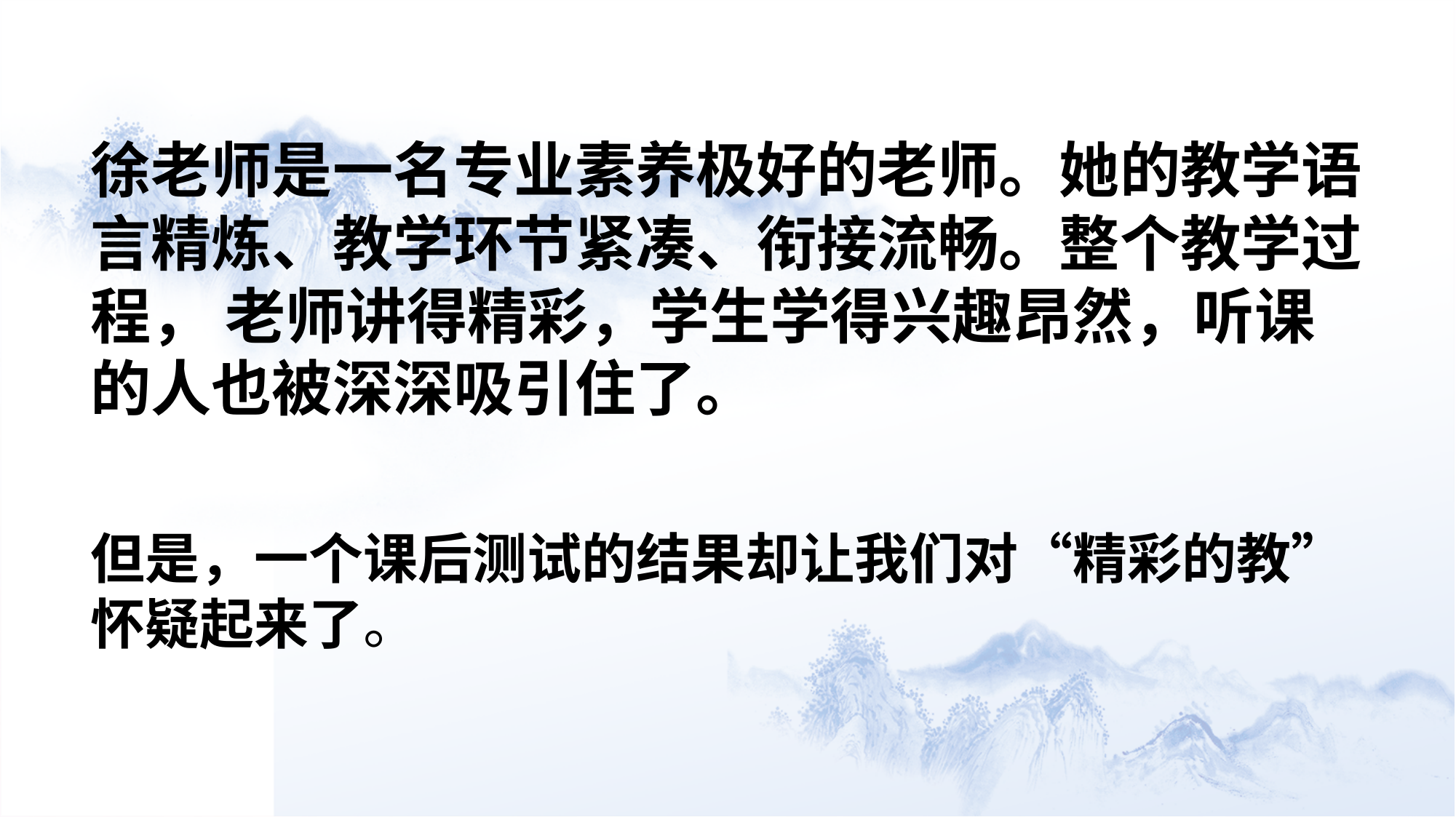

徐老师是一名专业素养极好的老师。她的教学语言精炼、教学环节紧凑、衔接流畅。整个教学过程， 老师讲得精彩，学生学得兴趣昂然，听课的人也被深深吸引住了。
但是，一个课后测试的结果却让我们对“精彩的教”怀疑起来了。